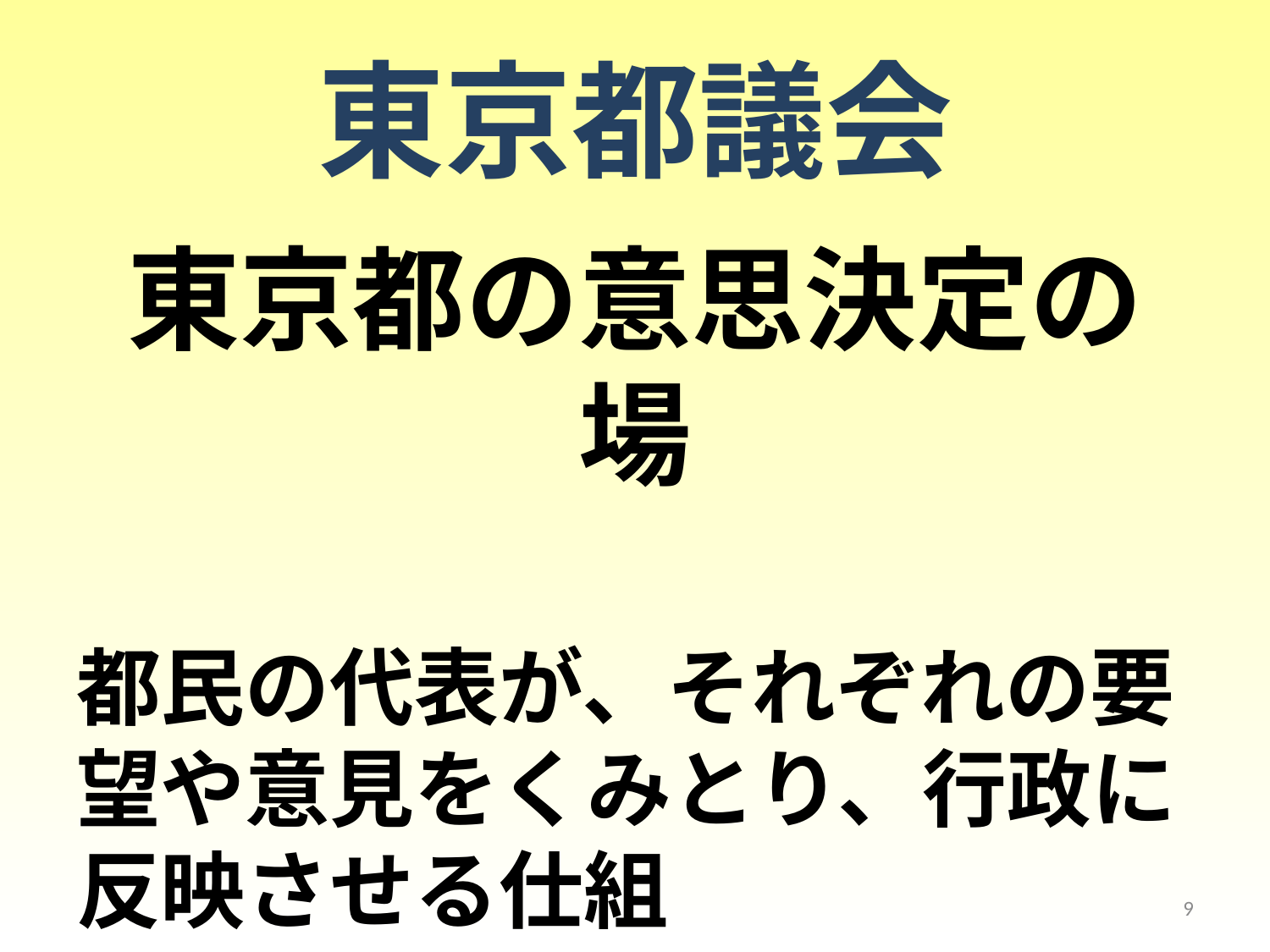

# 東京都議会
東京都の意思決定の場

都民の代表が、それぞれの要望や意見をくみとり、行政に反映させる仕組
9